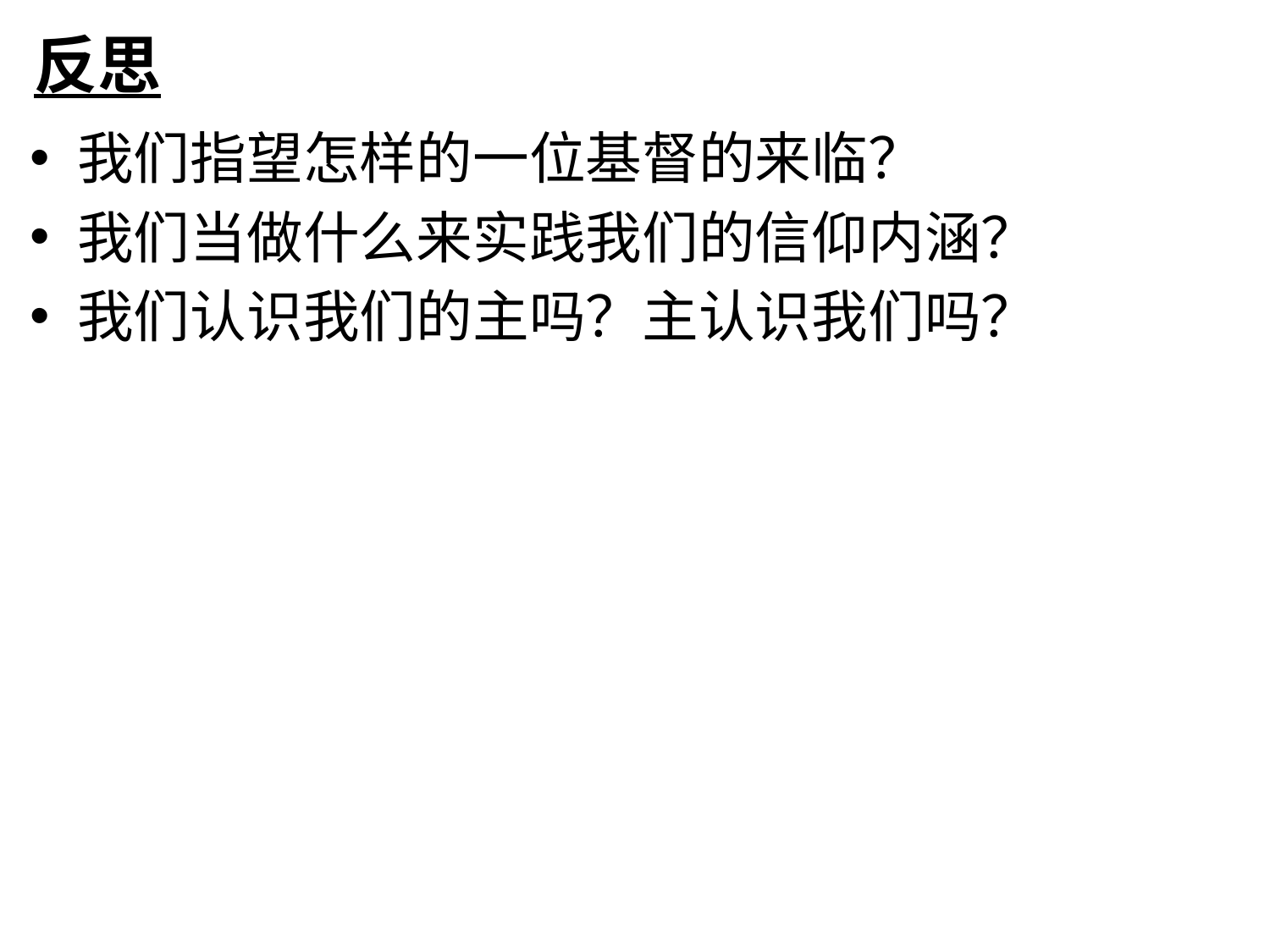

# 反思
我们指望怎样的一位基督的来临？
我们当做什么来实践我们的信仰内涵？
我们认识我们的主吗？主认识我们吗？